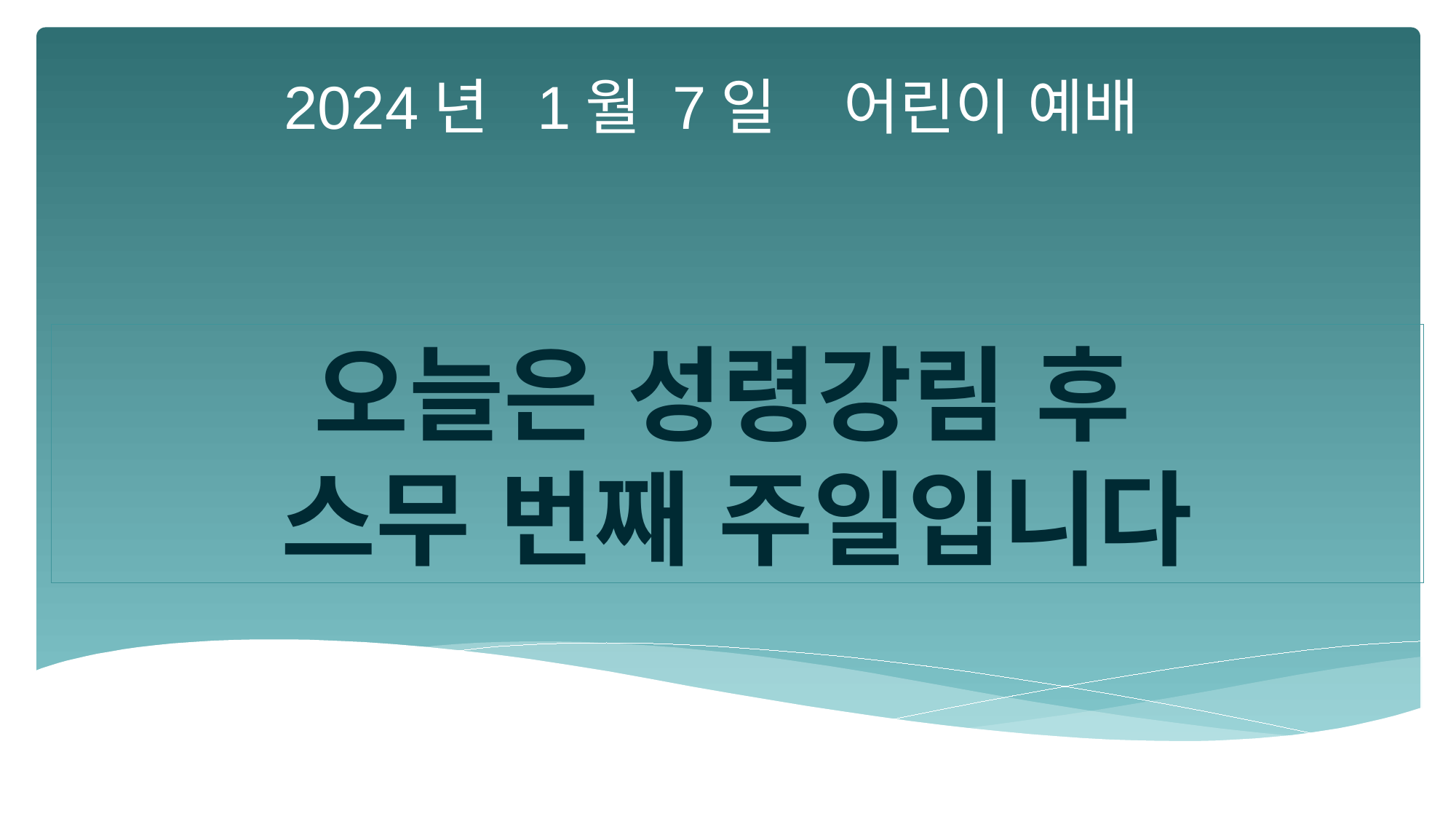

2024년  1월 7일    어린이 예배
오늘은 성령강림 후
스무 번째 주일입니다